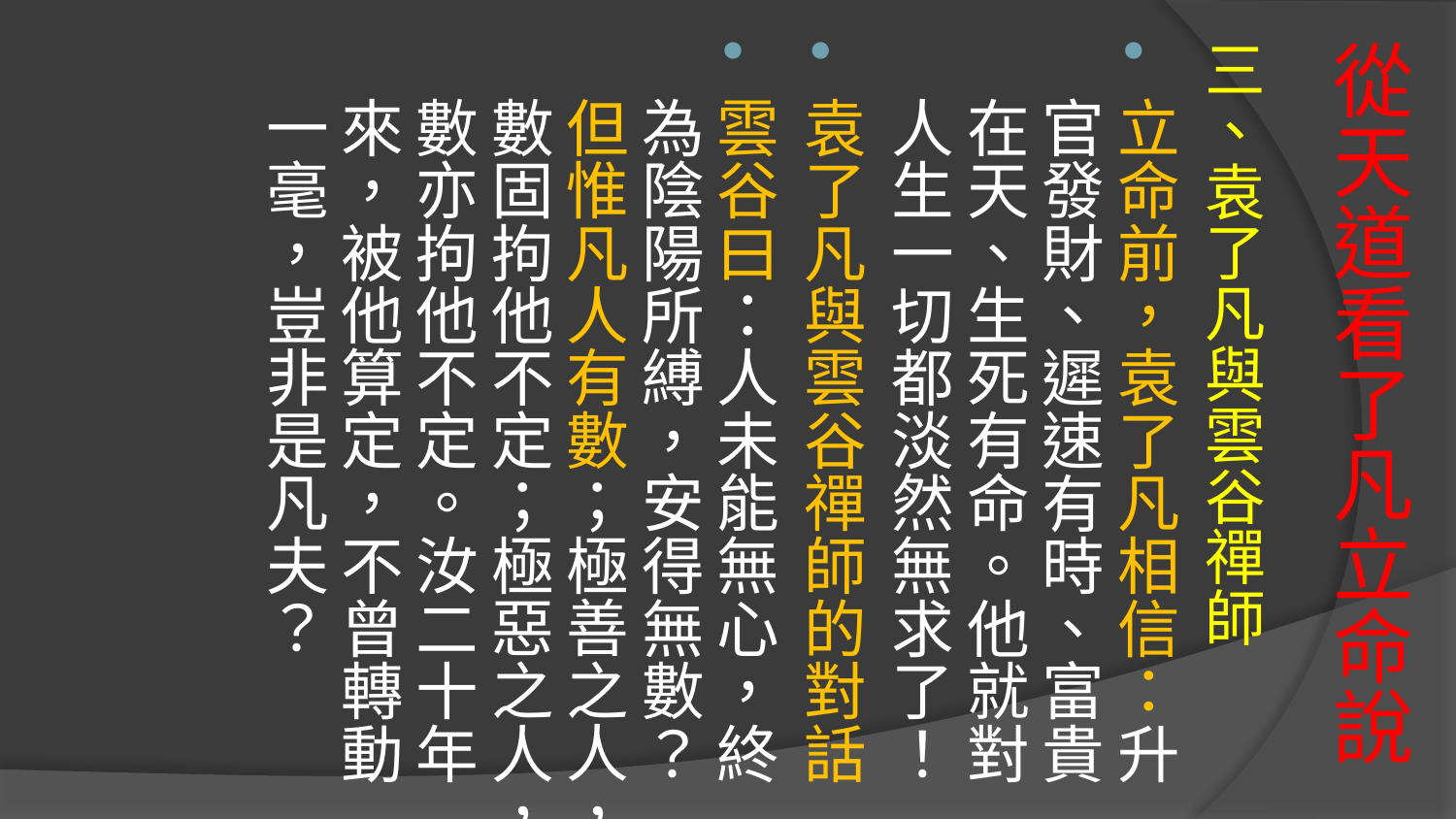

三、袁了凡與雲谷禪師
立命前，袁了凡相信：升官發財、遲速有時、富貴在天、生死有命。他就對人生一切都淡然無求了！
袁了凡與雲谷禪師的對話
雲谷曰：人未能無心，終為陰陽所縛，安得無數？但惟凡人有數；極善之人，數固拘他不定；極惡之人，數亦拘他不定。汝二十年來，被他算定，不曾轉動一毫，豈非是凡夫？

# 從天道看了凡立命說